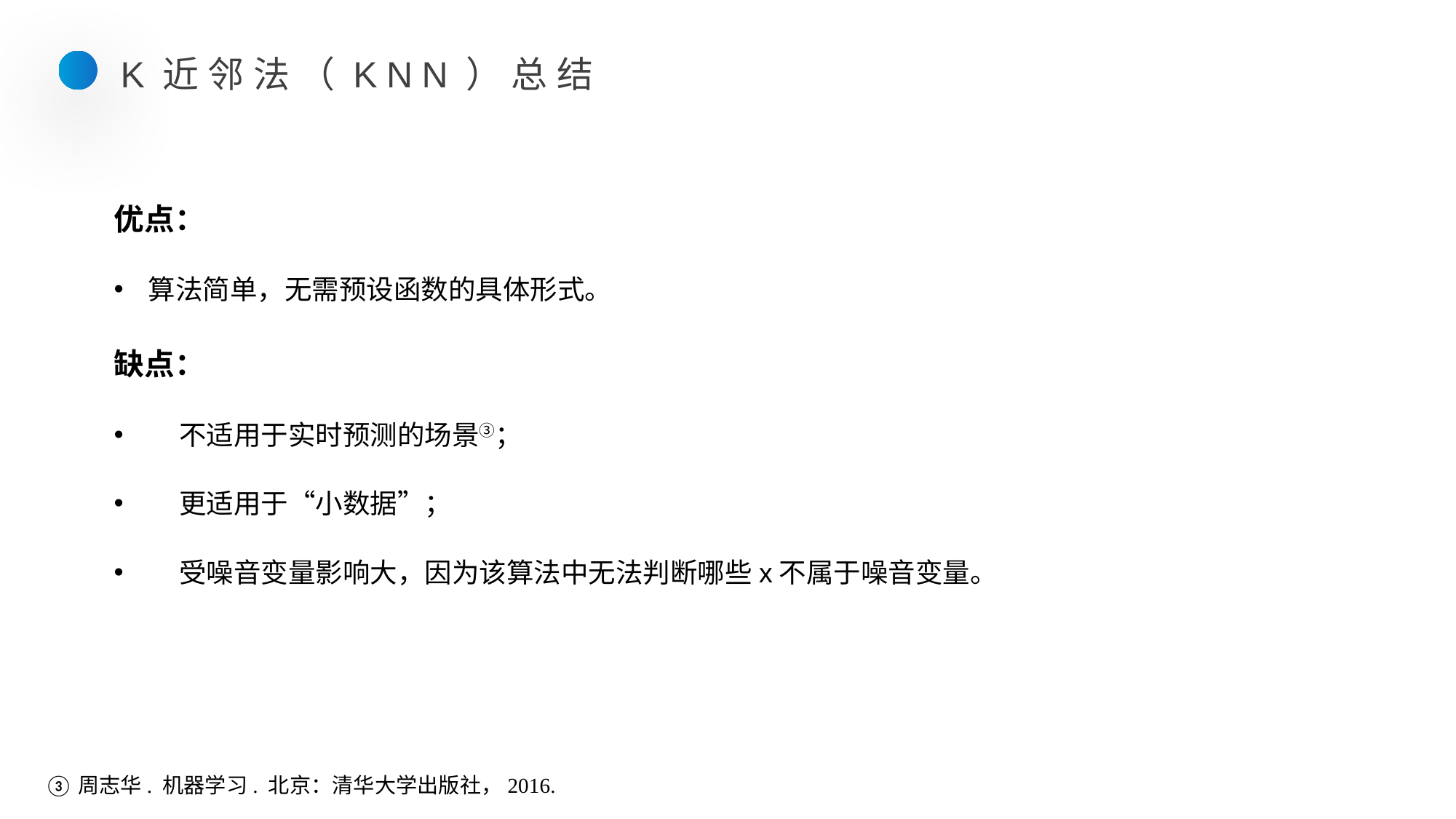

K近邻法（KNN）总结

优点：
算法简单，无需预设函数的具体形式。
缺点：
    不适用于实时预测的场景③；
    更适用于“小数据”；
    受噪音变量影响大，因为该算法中无法判断哪些x不属于噪音变量。
 ③周志华. 机器学习. 北京：清华大学出版社，2016.